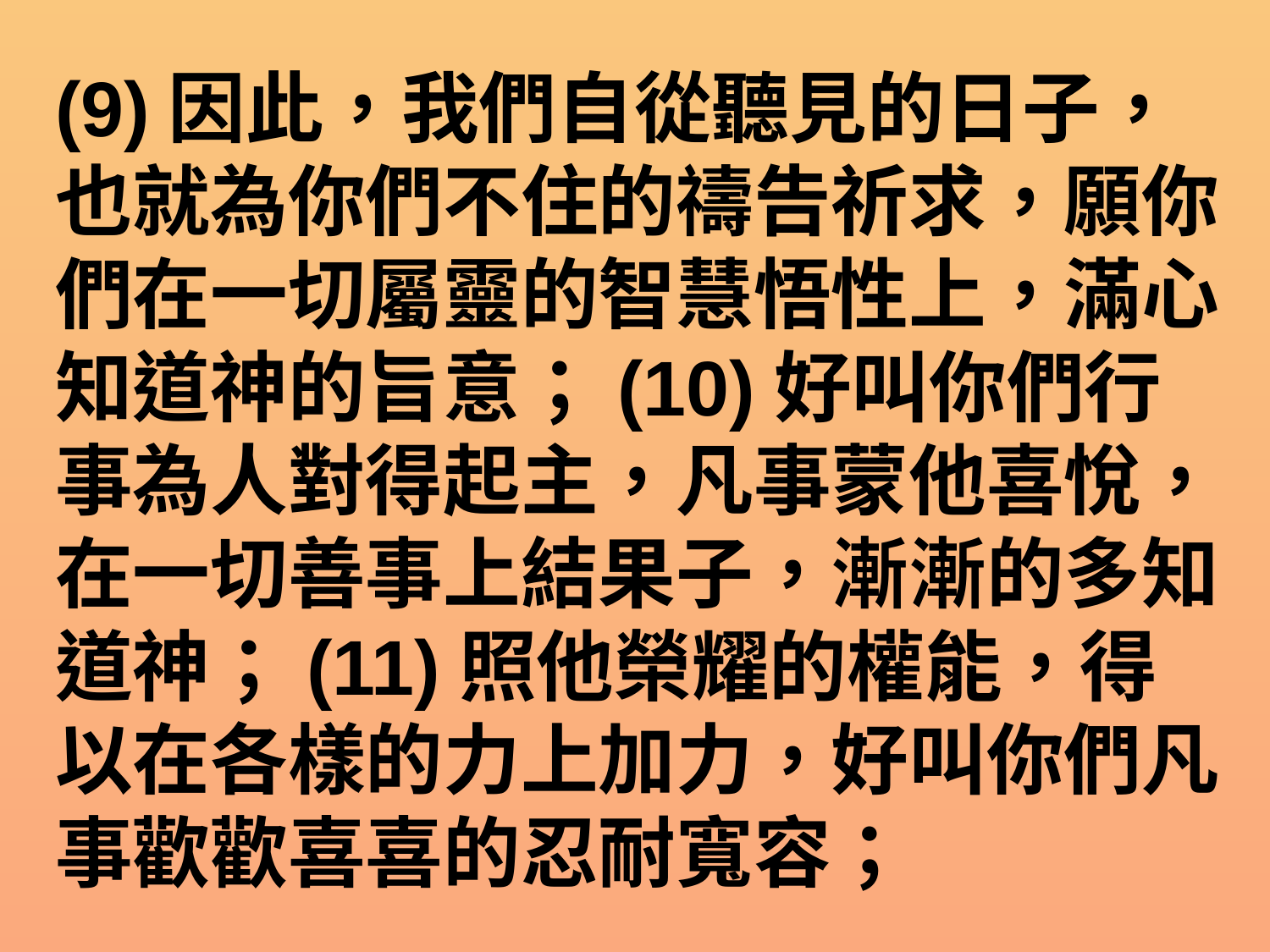

(9)因此，我們自從聽見的日子，也就為你們不住的禱告祈求，願你們在一切屬靈的智慧悟性上，滿心知道神的旨意；(10)好叫你們行事為人對得起主，凡事蒙他喜悅，在一切善事上結果子，漸漸的多知道神；(11)照他榮耀的權能，得以在各樣的力上加力，好叫你們凡事歡歡喜喜的忍耐寬容；